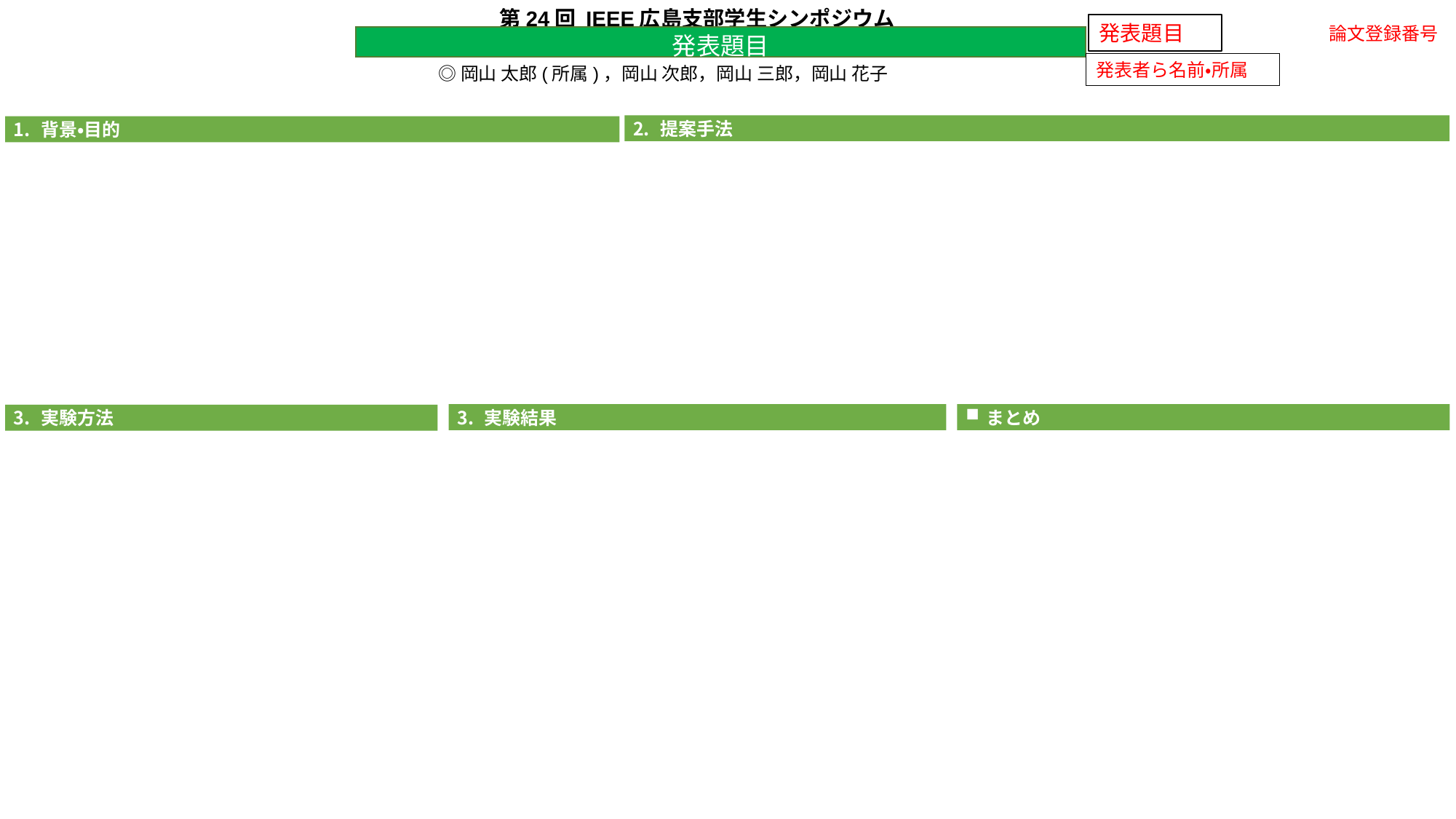

第24回 IEEE広島支部学生シンポジウム
発表題目
論文登録番号
発表題目

発表者ら名前・所属
◎岡山 太郎(所属)，岡山 次郎，岡山 三郎，岡山 花子
提案手法
背景・目的
実験結果
まとめ
実験方法